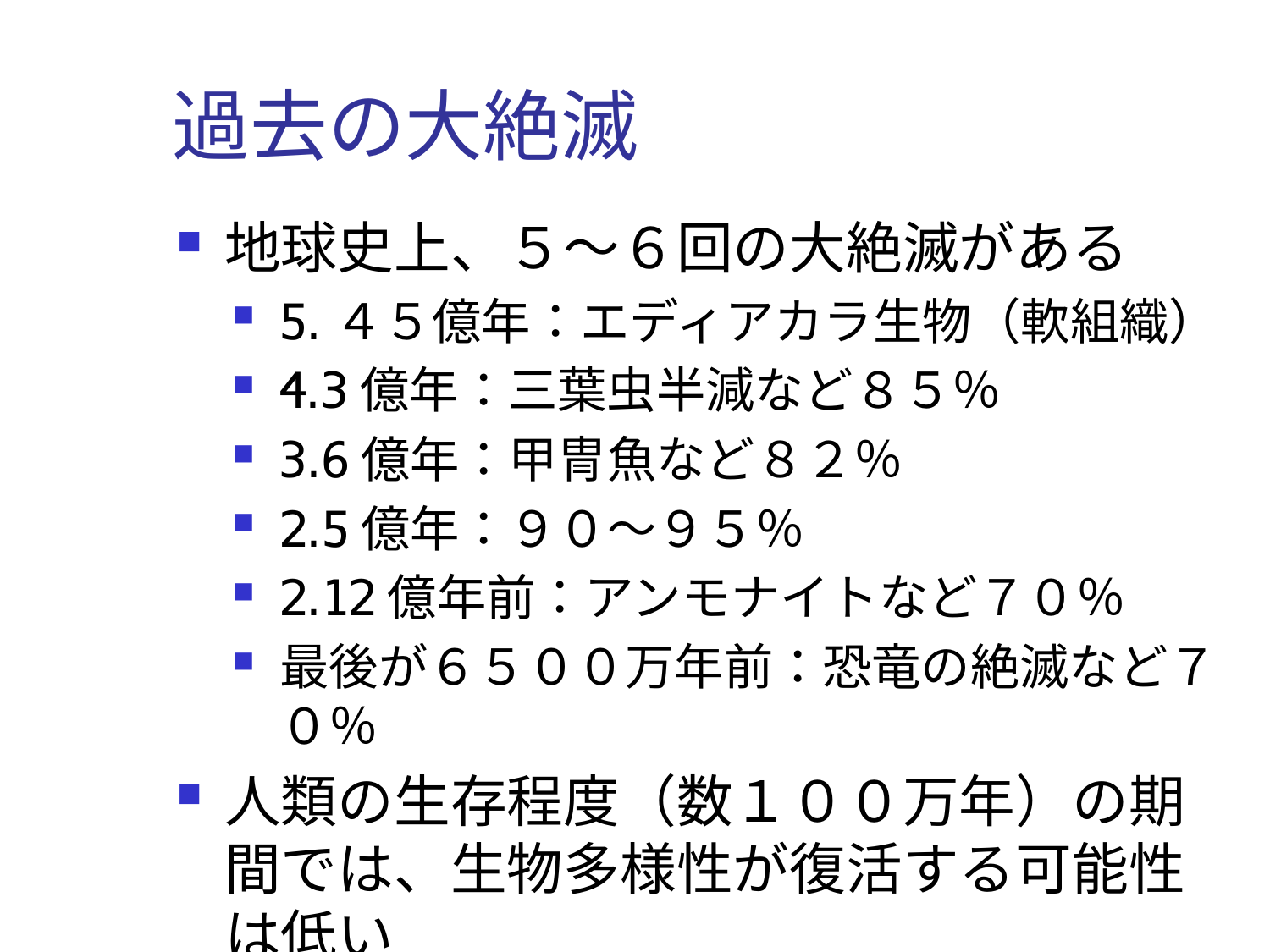

# 過去の大絶滅
地球史上、５～６回の大絶滅がある
5.４５億年：エディアカラ生物（軟組織）
4.3億年：三葉虫半減など８５％
3.6億年：甲冑魚など８２％
2.5億年：９０～９５％
2.12億年前：アンモナイトなど７０％
最後が６５００万年前：恐竜の絶滅など７０％
人類の生存程度（数１００万年）の期間では、生物多様性が復活する可能性は低い